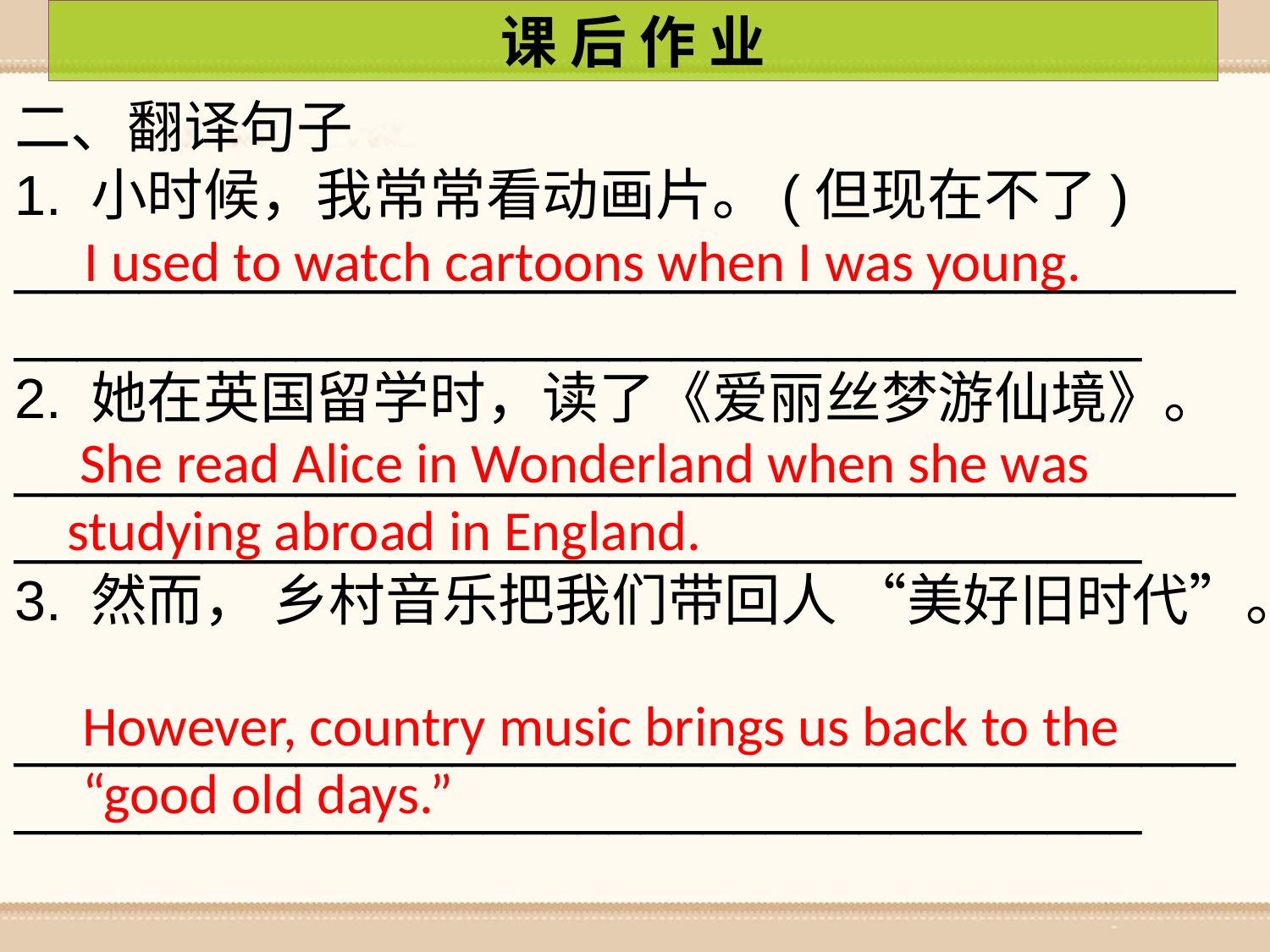

课 后 作 业
二、翻译句子
1. 小时候，我常常看动画片。(但现在不了)
___________________________________________________________________________
2. 她在英国留学时，读了《爱丽丝梦游仙境》。
___________________________________________________________________________
3. 然而， 乡村音乐把我们带回人 “美好旧时代”。
___________________________________________________________________________
I used to watch cartoons when I was young.
 She read Alice in Wonderland when she was studying abroad in England.
However, country music brings us back to the “good old days.”